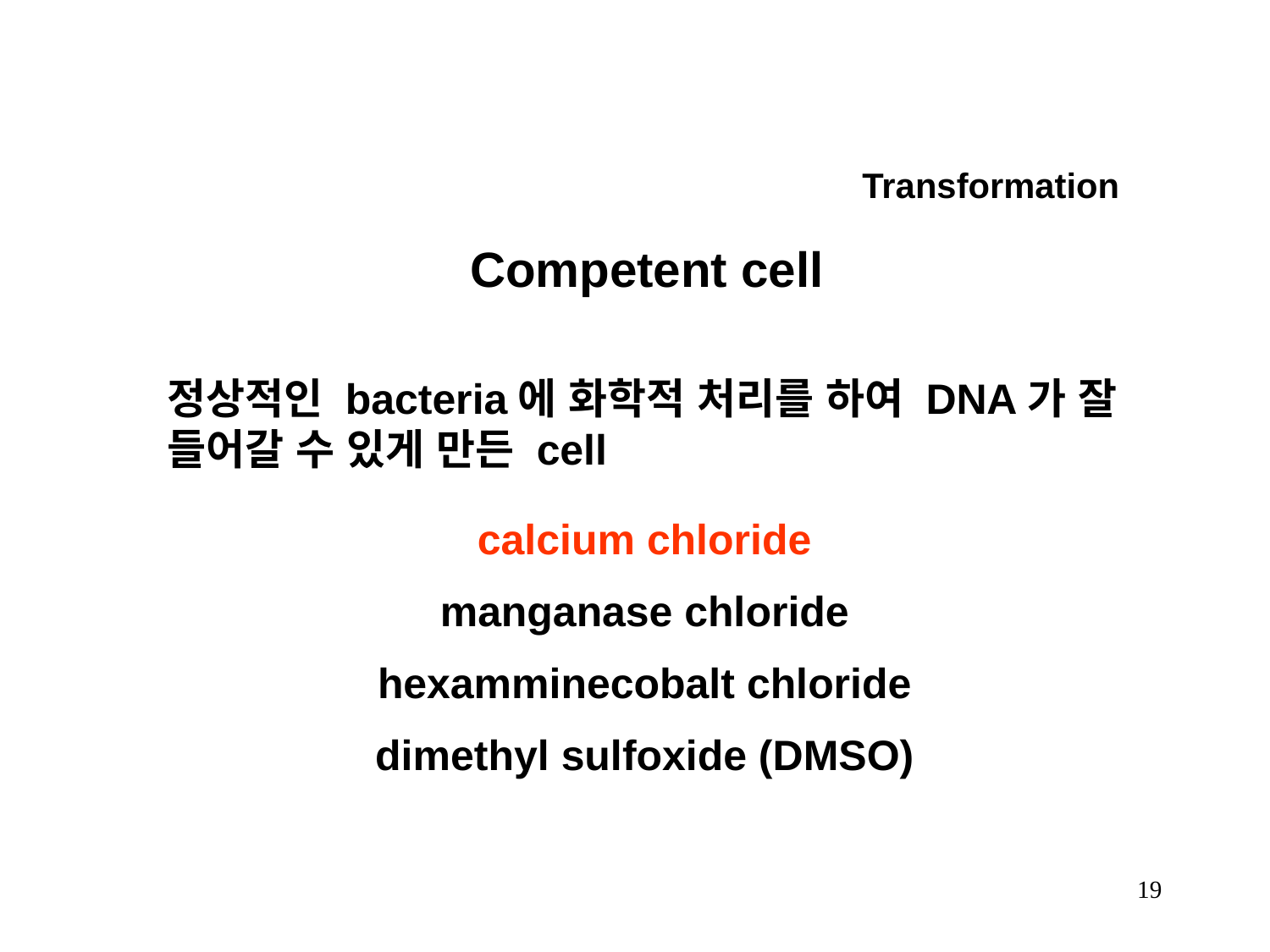

Transformation
Competent cell
정상적인 bacteria에 화학적 처리를 하여 DNA가 잘 들어갈 수 있게 만든 cell
calcium chloride
manganase chloride
hexamminecobalt chloride
dimethyl sulfoxide (DMSO)
19